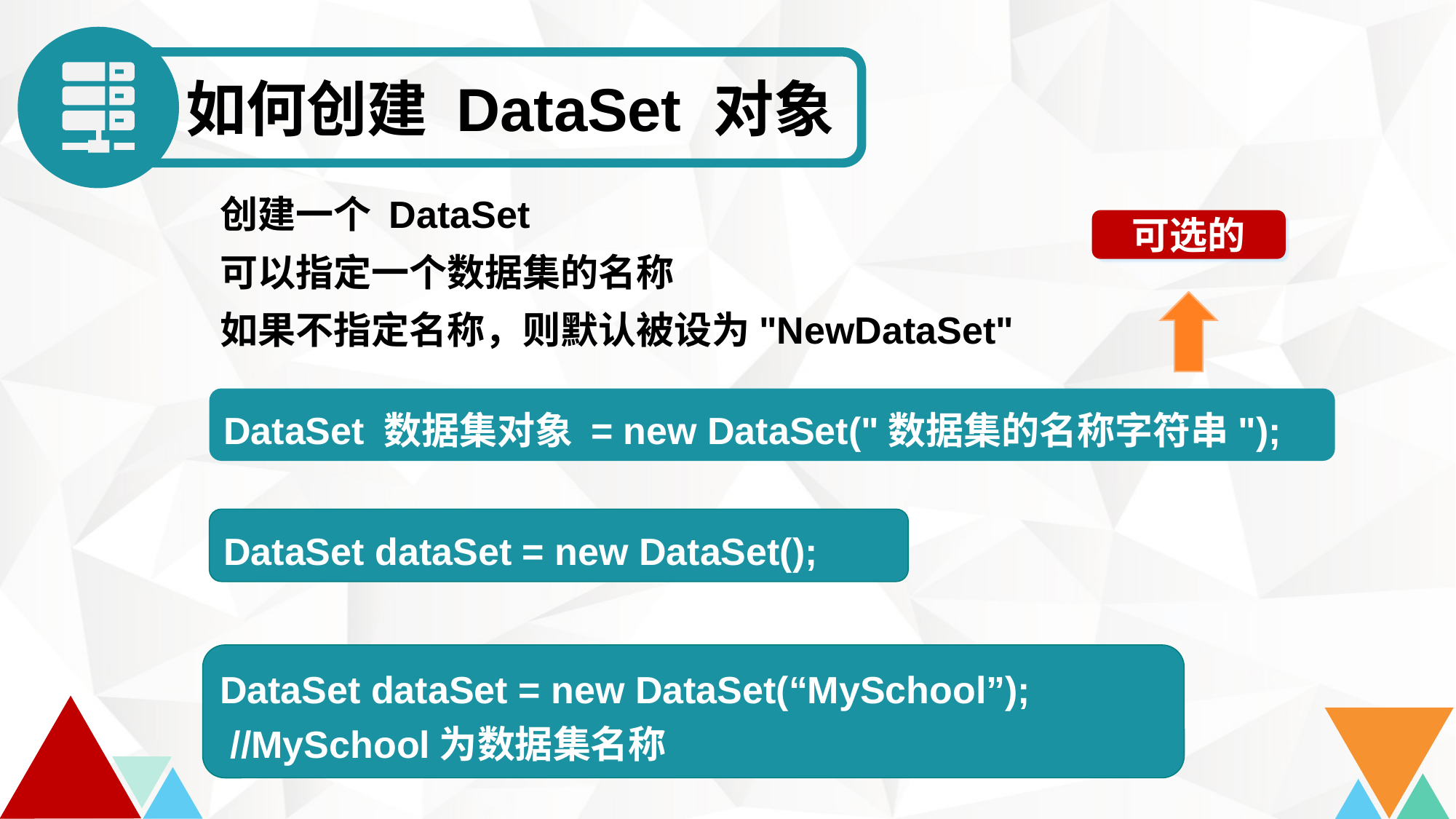

如何创建 DataSet 对象
创建一个 DataSet
可以指定一个数据集的名称
如果不指定名称，则默认被设为"NewDataSet"
可选的

DataSet 数据集对象 = new DataSet("数据集的名称字符串");
DataSet dataSet = new DataSet();
DataSet dataSet = new DataSet(“MySchool”);
 //MySchool为数据集名称